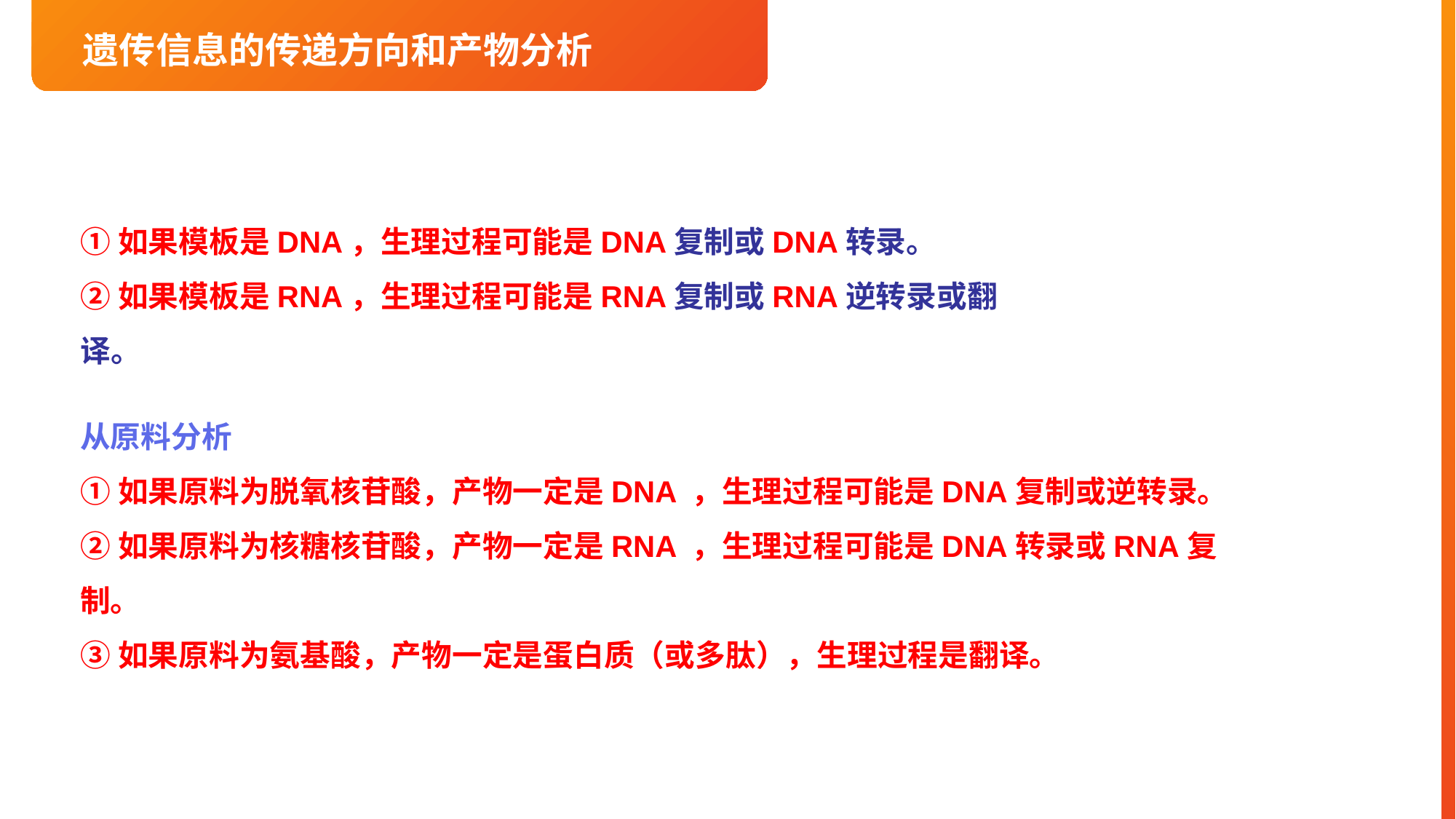

遗传信息的传递方向和产物分析
①如果模板是DNA，生理过程可能是DNA复制或DNA转录。
②如果模板是RNA，生理过程可能是RNA复制或RNA逆转录或翻译。
从原料分析
①如果原料为脱氧核苷酸，产物一定是DNA ，生理过程可能是DNA复制或逆转录。
②如果原料为核糖核苷酸，产物一定是RNA ，生理过程可能是DNA转录或RNA复制。
③如果原料为氨基酸，产物一定是蛋白质（或多肽），生理过程是翻译。